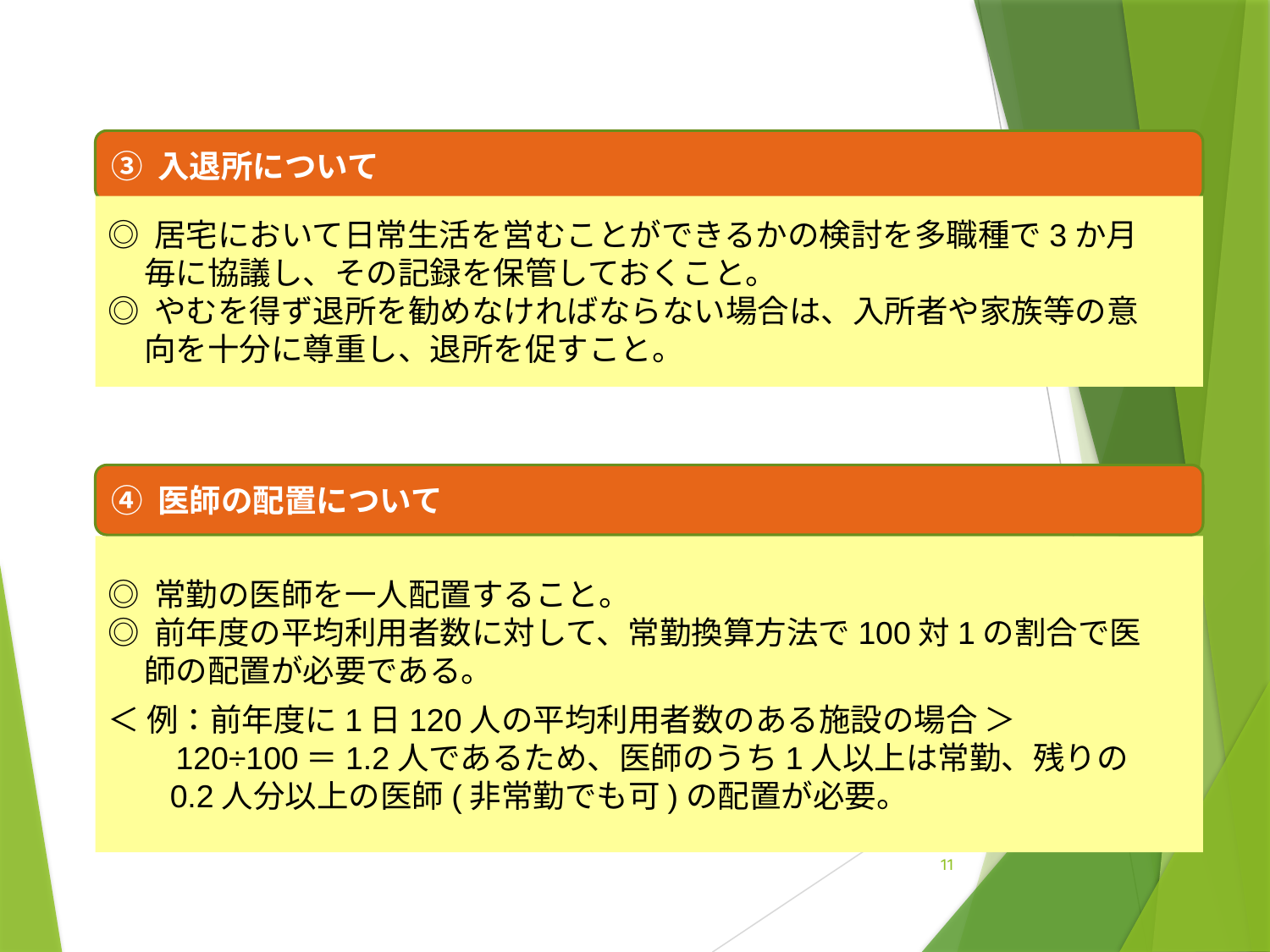

③ 入退所について
◎ 居宅において日常生活を営むことができるかの検討を多職種で3か月
    毎に協議し、その記録を保管しておくこと。
◎ やむを得ず退所を勧めなければならない場合は、入所者や家族等の意
    向を十分に尊重し、退所を促すこと。
④ 医師の配置について
◎ 常勤の医師を一人配置すること。
◎ 前年度の平均利用者数に対して、常勤換算方法で100対1の割合で医
    師の配置が必要である。
＜ 例：前年度に1日120人の平均利用者数のある施設の場合 ＞
　    120÷100＝1.2人であるため、医師のうち1人以上は常勤、残りの
       0.2人分以上の医師(非常勤でも可)の配置が必要。

11